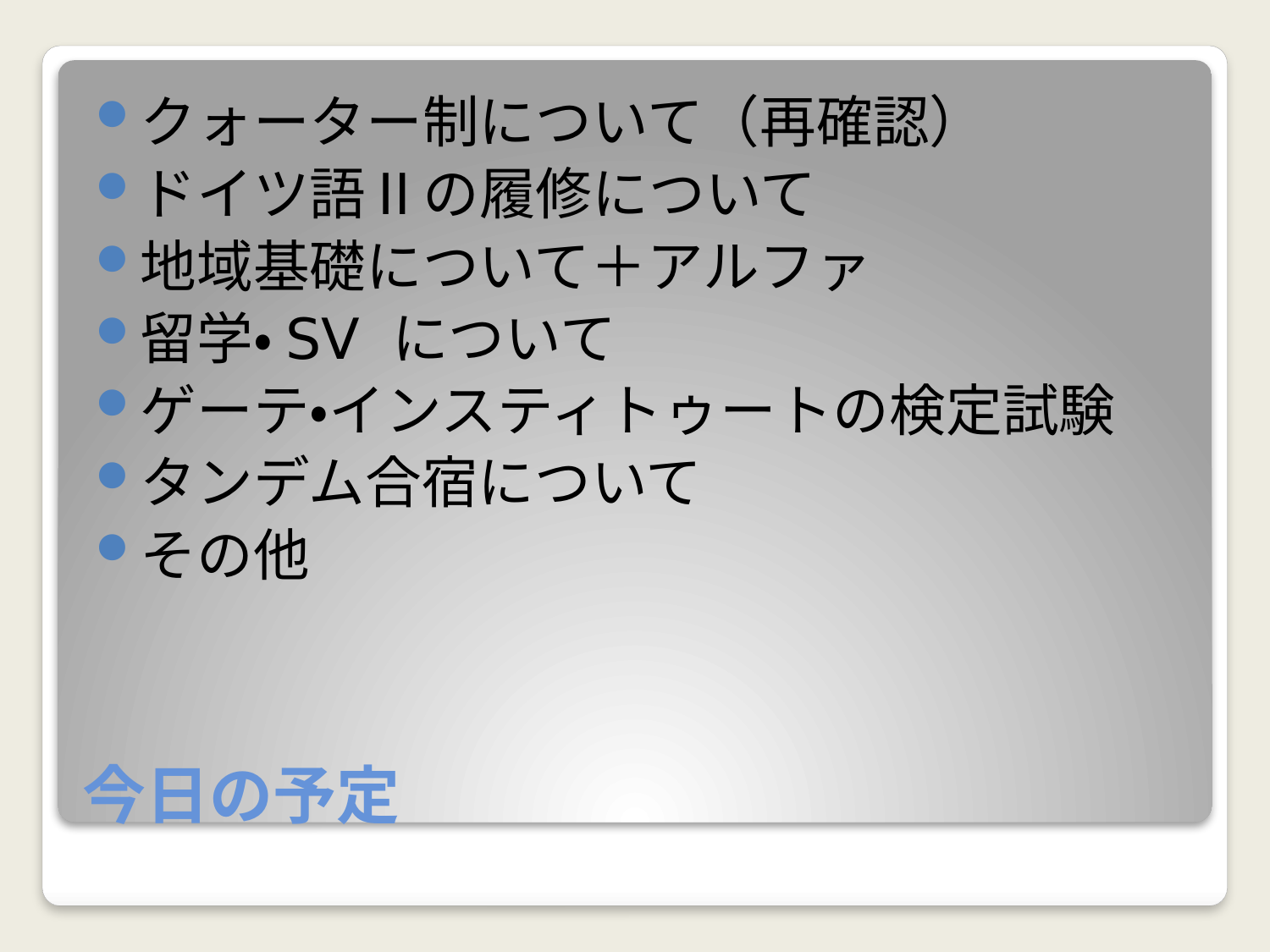

クォーター制について（再確認）
ドイツ語Ⅱの履修について
地域基礎について＋アルファ
留学・SV について
ゲーテ・インスティトゥートの検定試験
タンデム合宿について
その他

# 今日の予定